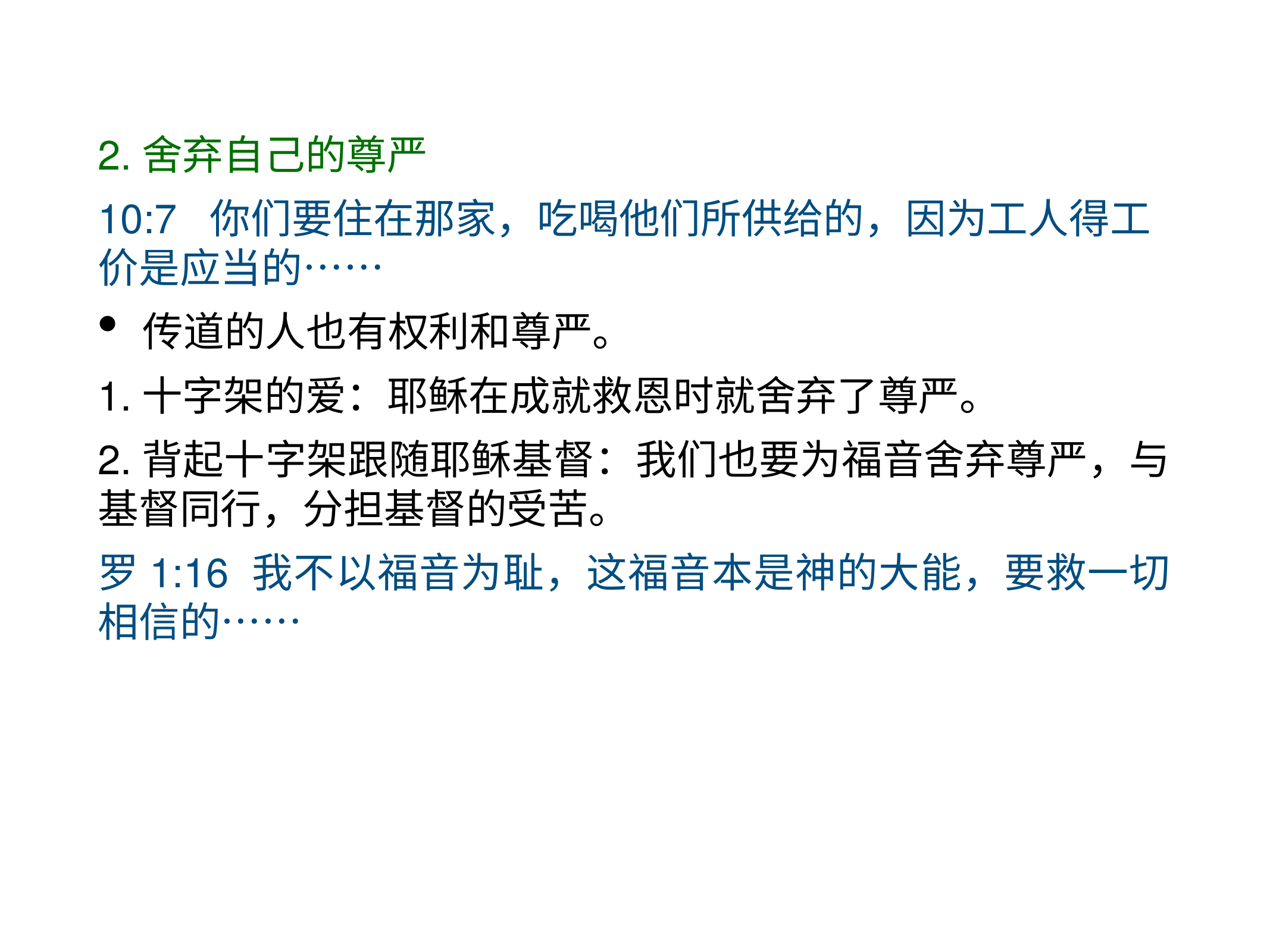

2.舍弃自己的尊严
10:7  你们要住在那家，吃喝他们所供给的，因为工人得工价是应当的……
传道的人也有权利和尊严。
1.十字架的爱：耶稣在成就救恩时就舍弃了尊严。
2.背起十字架跟随耶稣基督：我们也要为福音舍弃尊严，与基督同行，分担基督的受苦。
罗1:16 我不以福音为耻，这福音本是神的大能，要救一切相信的……